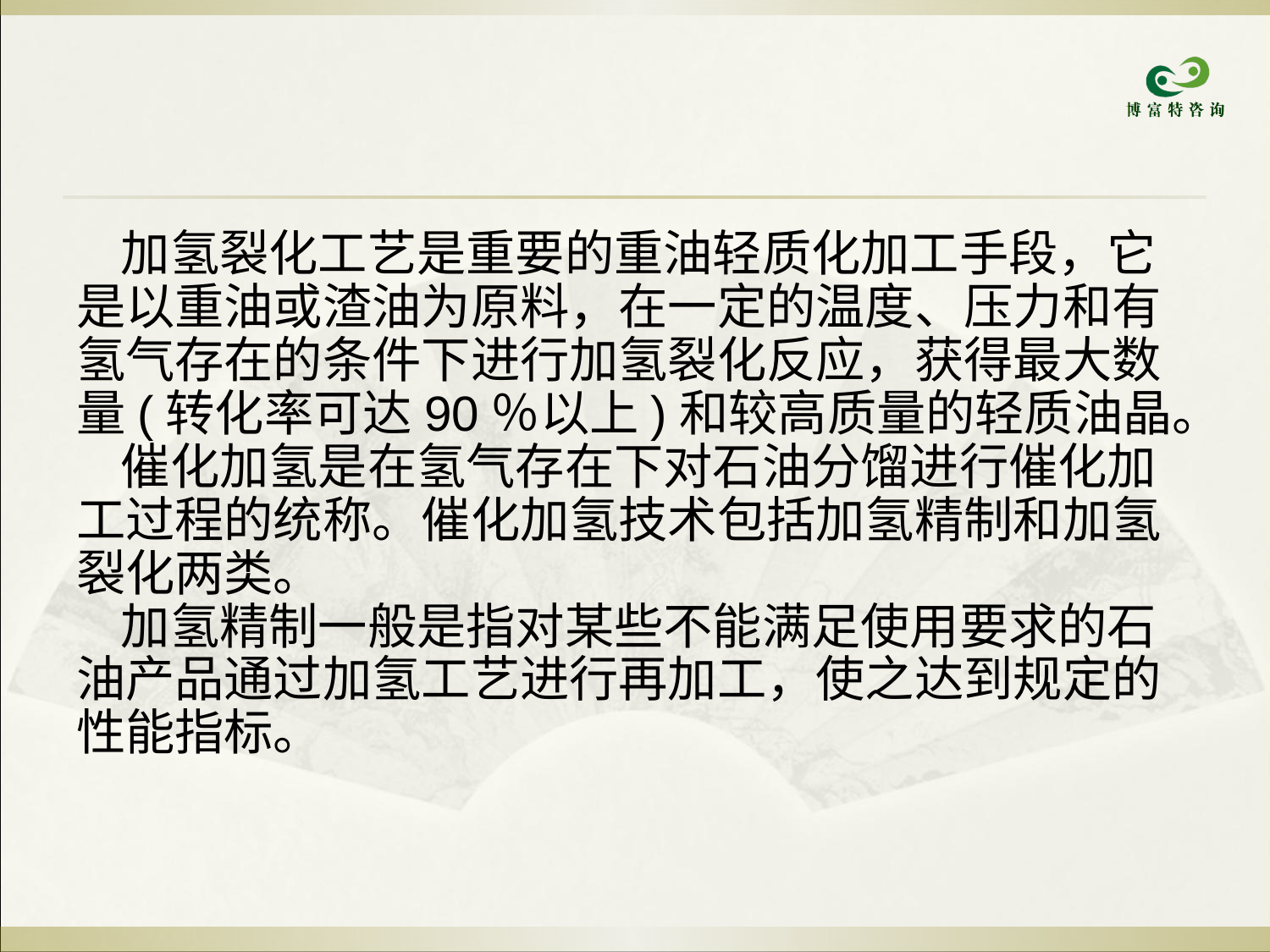

加氢裂化工艺是重要的重油轻质化加工手段，它是以重油或渣油为原料，在一定的温度、压力和有氢气存在的条件下进行加氢裂化反应，获得最大数量(转化率可达90％以上)和较高质量的轻质油晶。
   催化加氢是在氢气存在下对石油分馏进行催化加工过程的统称。催化加氢技术包括加氢精制和加氢裂化两类。
   加氢精制一般是指对某些不能满足使用要求的石油产品通过加氢工艺进行再加工，使之达到规定的性能指标。